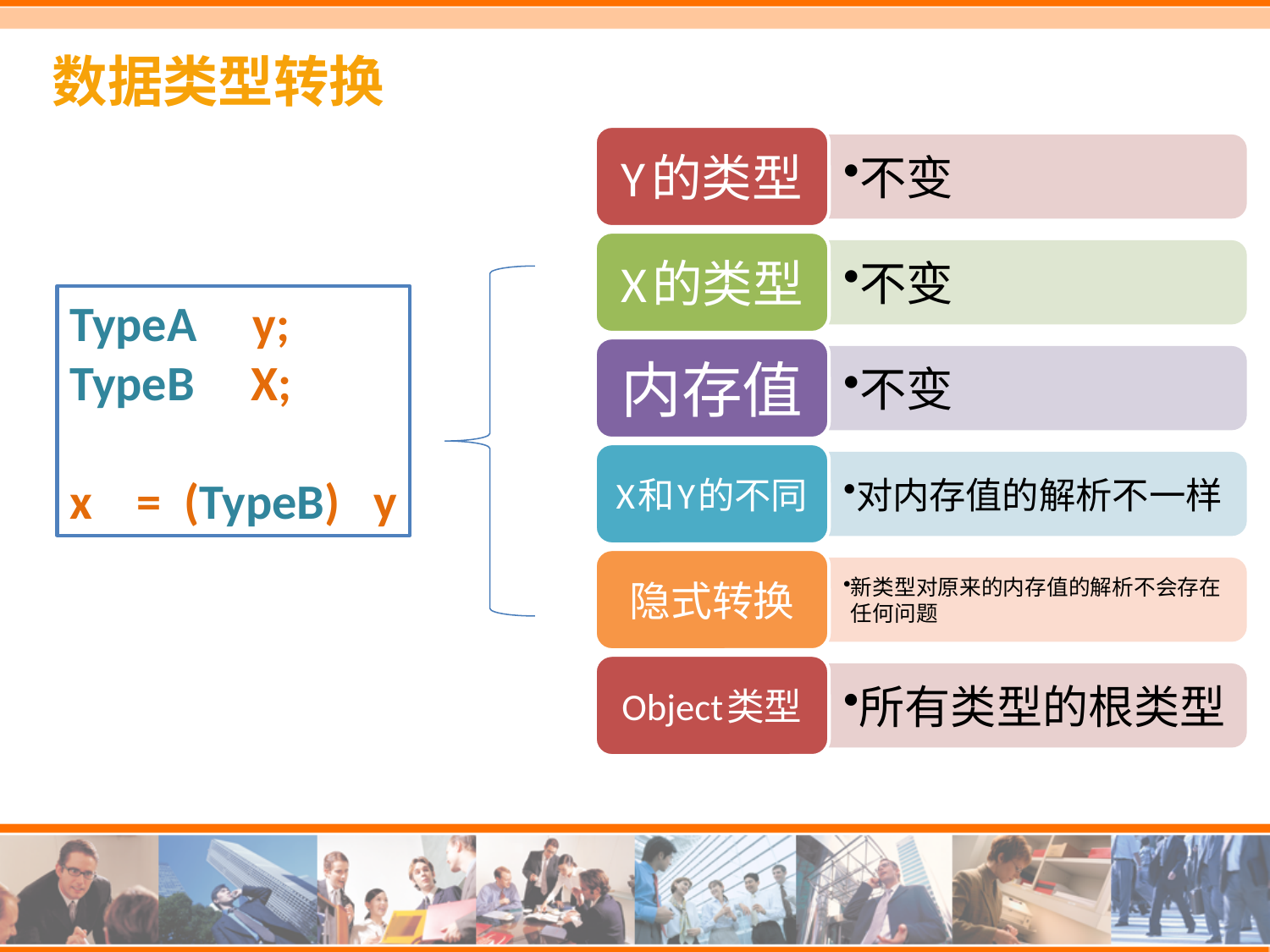

# 数据类型转换
Y的类型
不变
X的类型
不变
内存值
不变
对内存值的解析不一样
X和Y的不同
新类型对原来的内存值的解析不会存在任何问题
隐式转换
Object类型
所有类型的根类型

TypeA     y;
TypeB     X;

x    =  (TypeB)   y